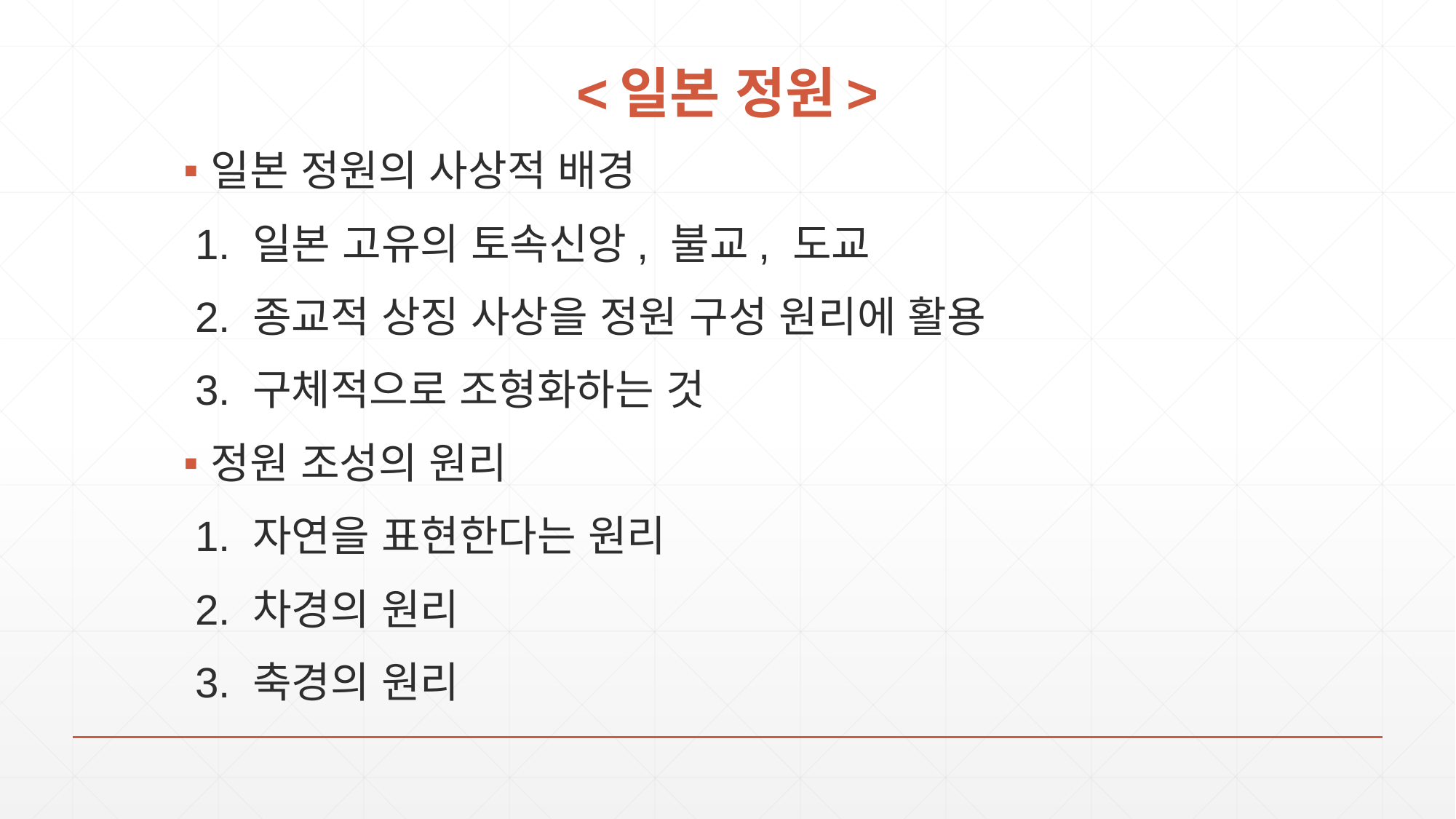

# <일본 정원>

일본 정원의 사상적 배경
 1. 일본 고유의 토속신앙, 불교, 도교
 2. 종교적 상징 사상을 정원 구성 원리에 활용
 3. 구체적으로 조형화하는 것
정원 조성의 원리
 1. 자연을 표현한다는 원리
 2. 차경의 원리
 3. 축경의 원리